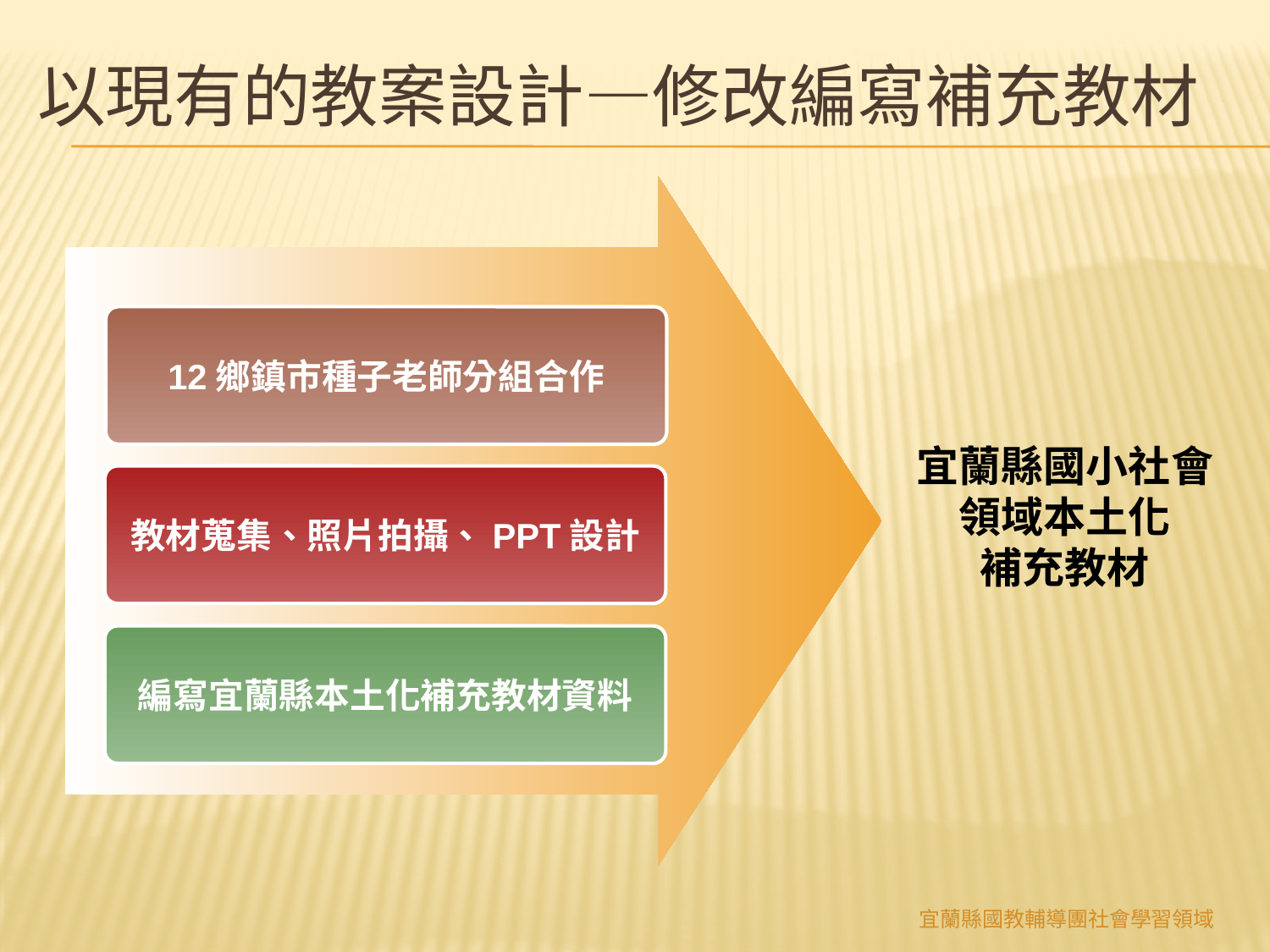

# 以現有的教案設計—修改編寫補充教材

12鄉鎮市種子老師分組合作
宜蘭縣國小社會領域本土化
補充教材
教材蒐集、照片拍攝、PPT設計
編寫宜蘭縣本土化補充教材資料
宜蘭縣國教輔導團社會學習領域